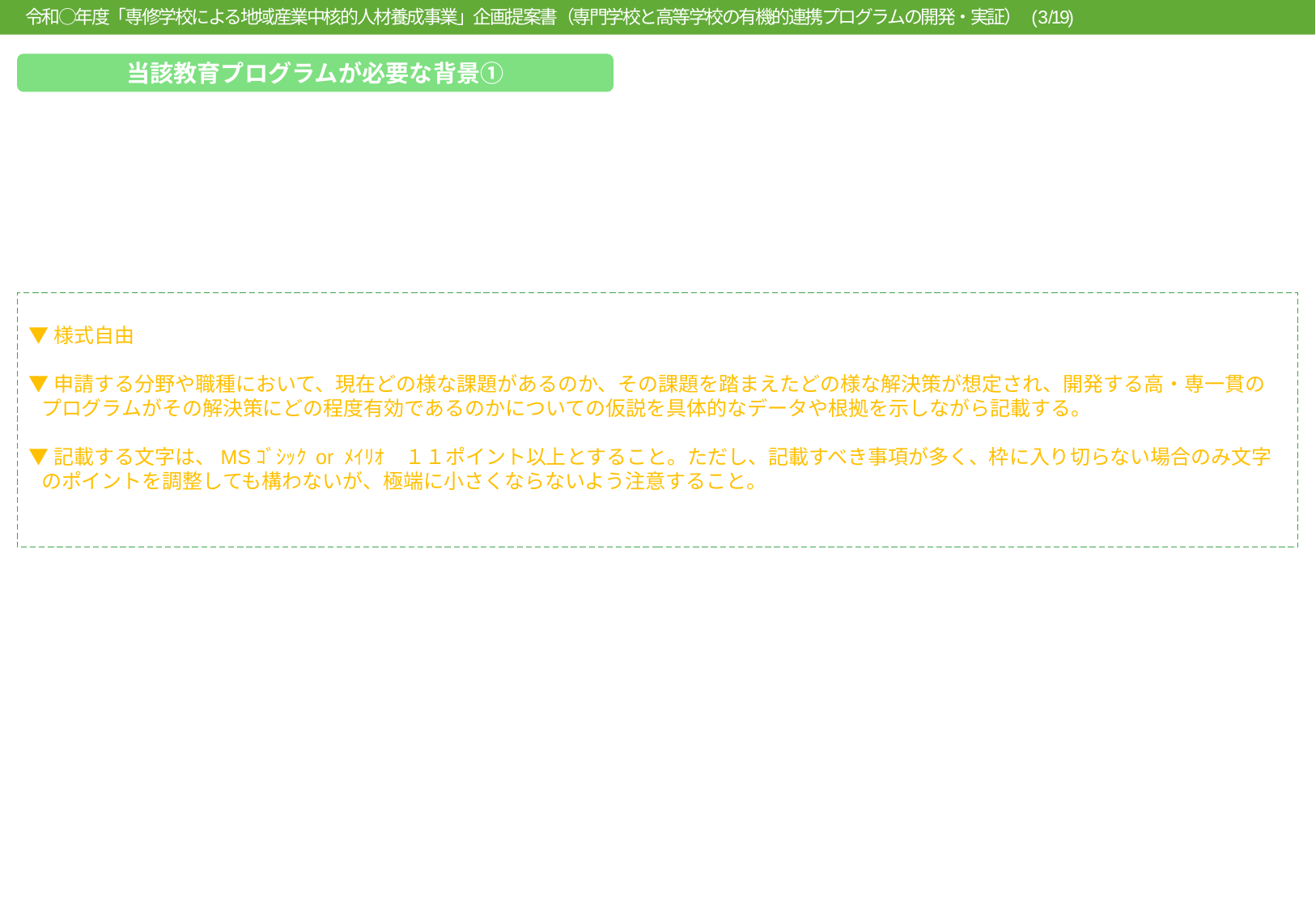

令和○年度「専修学校による地域産業中核的人材養成事業」企画提案書（専門学校と高等学校の有機的連携プログラムの開発・実証） (3/19)
当該教育プログラムが必要な背景①

▼様式自由

▼申請する分野や職種において、現在どの様な課題があるのか、その課題を踏まえたどの様な解決策が想定され、開発する高・専一貫のプログラムがその解決策にどの程度有効であるのかについての仮説を具体的なデータや根拠を示しながら記載する。

▼記載する文字は、MSｺﾞｼｯｸ or ﾒｲﾘｵ　１１ポイント以上とすること。ただし、記載すべき事項が多く、枠に入り切らない場合のみ文字のポイントを調整しても構わないが、極端に小さくならないよう注意すること。